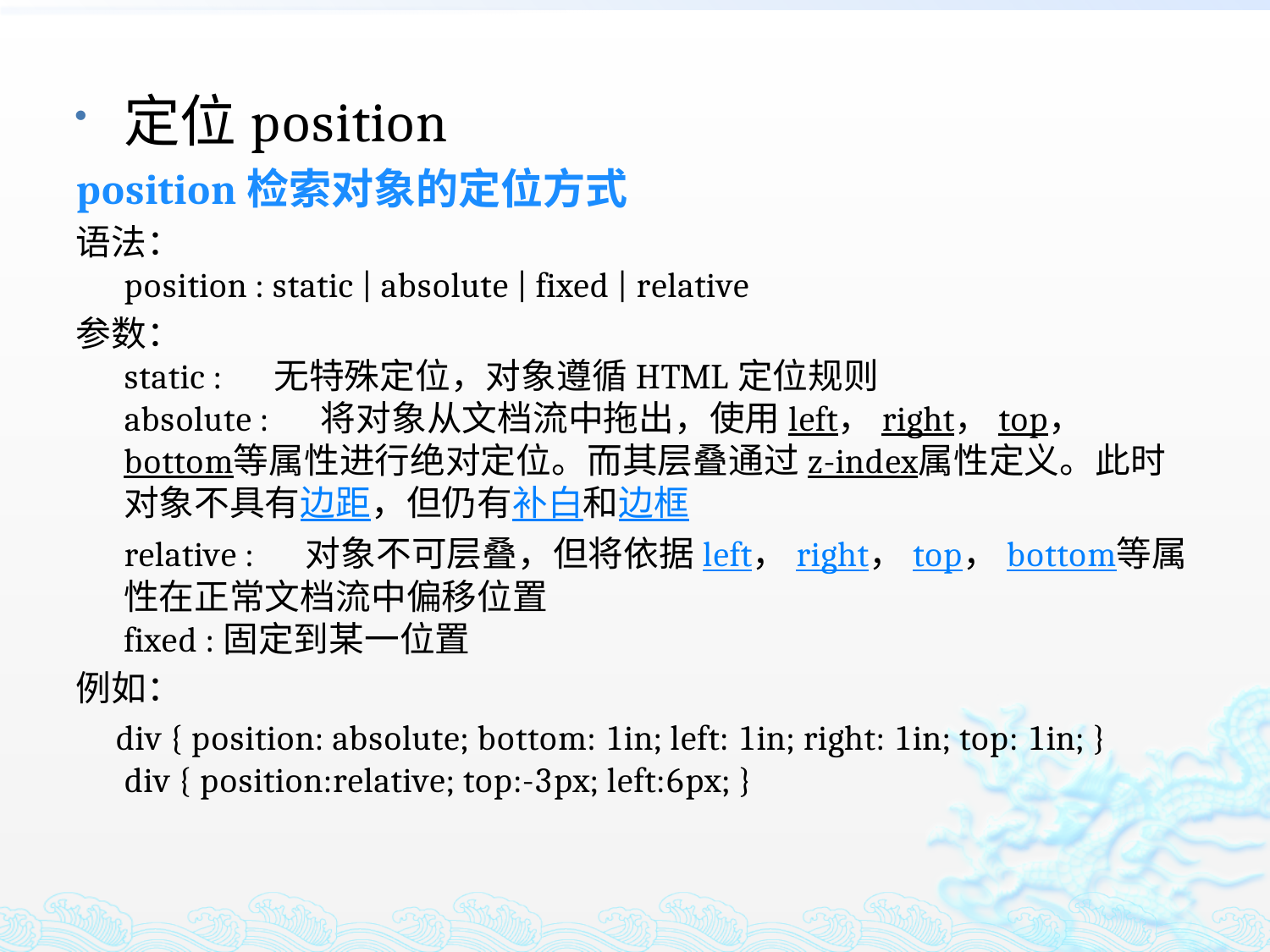

定位position
position检索对象的定位方式
语法：
position : static | absolute | fixed | relative
参数：
static : 　无特殊定位，对象遵循HTML定位规则
absolute : 　将对象从文档流中拖出，使用left，right，top，bottom等属性进行绝对定位。而其层叠通过z-index属性定义。此时对象不具有边距，但仍有补白和边框
relative : 　对象不可层叠，但将依据left，right，top，bottom等属性在正常文档流中偏移位置
fixed :固定到某一位置
例如：
     div { position: absolute; bottom: 1in; left: 1in; right: 1in; top: 1in; }
div { position:relative; top:-3px; left:6px; }